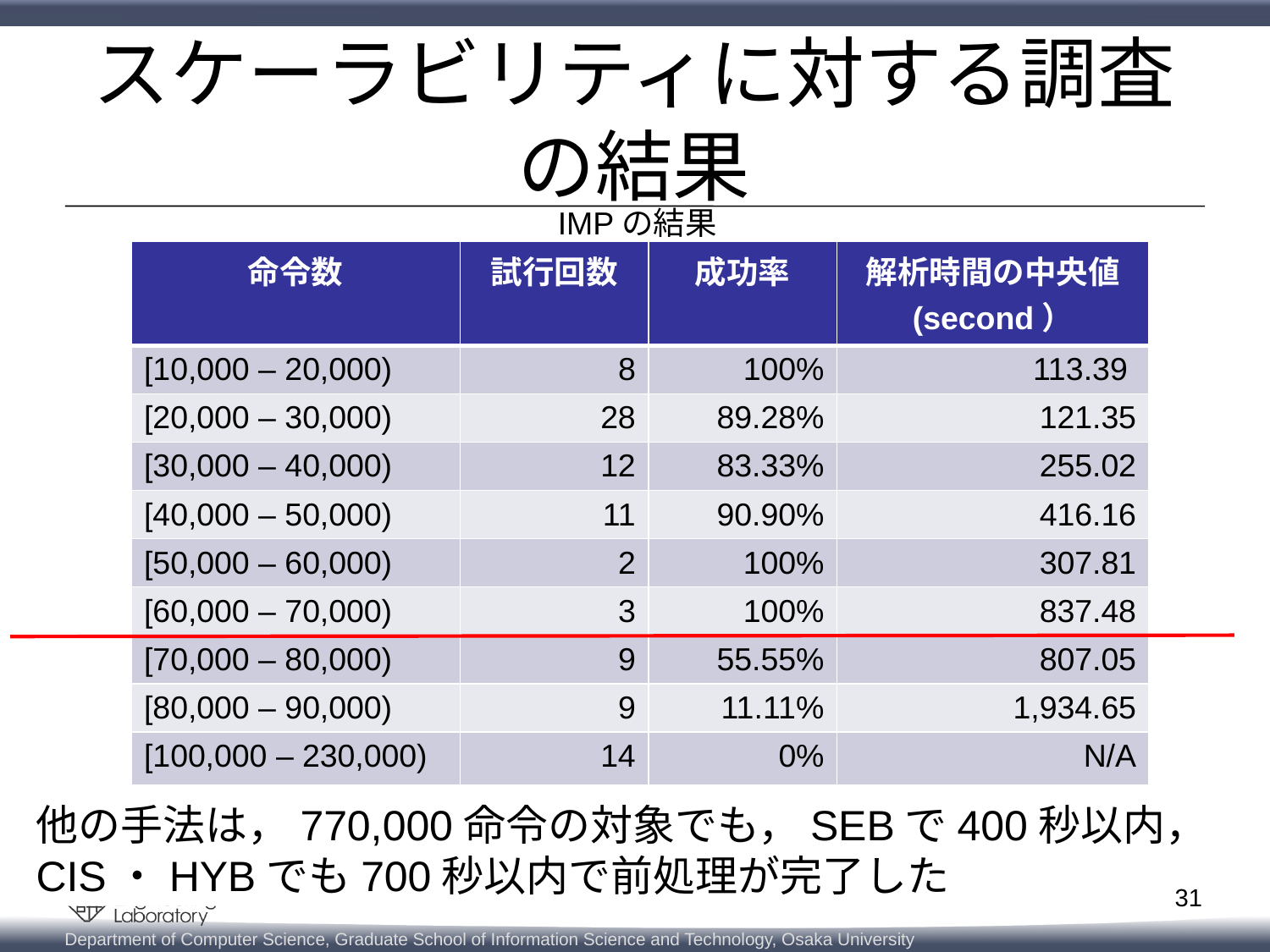

# スケーラビリティに対する調査の結果
IMPの結果
| 命令数 | 試行回数 | 成功率 | 解析時間の中央値 (second） |
| --- | --- | --- | --- |
| [10,000 – 20,000) | 8 | 100% | 113.39 |
| [20,000 – 30,000) | 28 | 89.28% | 121.35 |
| [30,000 – 40,000) | 12 | 83.33% | 255.02 |
| [40,000 – 50,000) | 11 | 90.90% | 416.16 |
| [50,000 – 60,000) | 2 | 100% | 307.81 |
| [60,000 – 70,000) | 3 | 100% | 837.48 |
| [70,000 – 80,000) | 9 | 55.55% | 807.05 |
| [80,000 – 90,000) | 9 | 11.11% | 1,934.65 |
| [100,000 – 230,000) | 14 | 0% | N/A |
他の手法は，770,000命令の対象でも，SEBで400秒以内，
CIS・HYBでも700秒以内で前処理が完了した
31